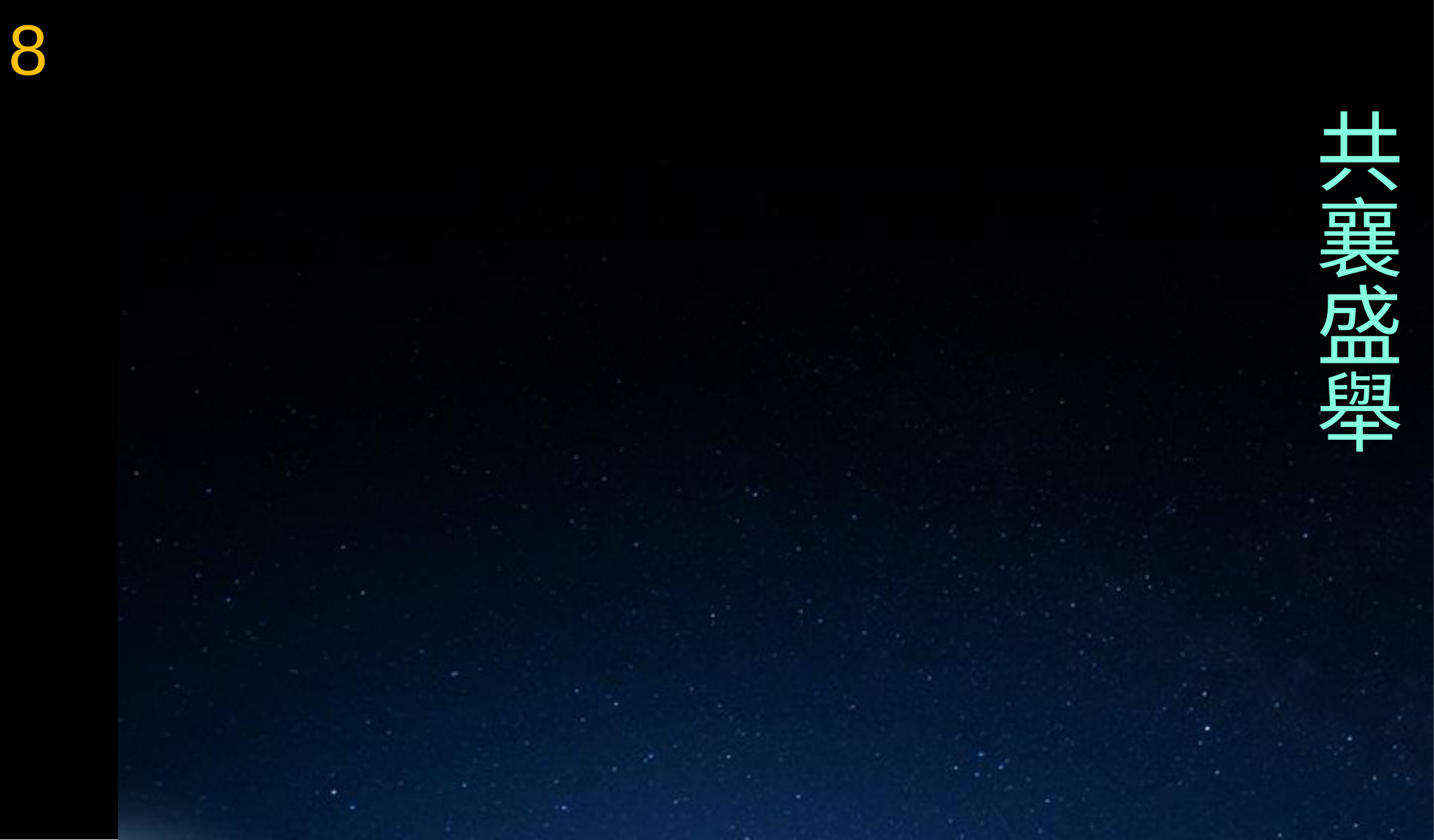

8
# 活動特別恭請                吉蘭丹修清淨德              佛陀教育中心                    住持   開健法師               蒞臨  共襄盛舉